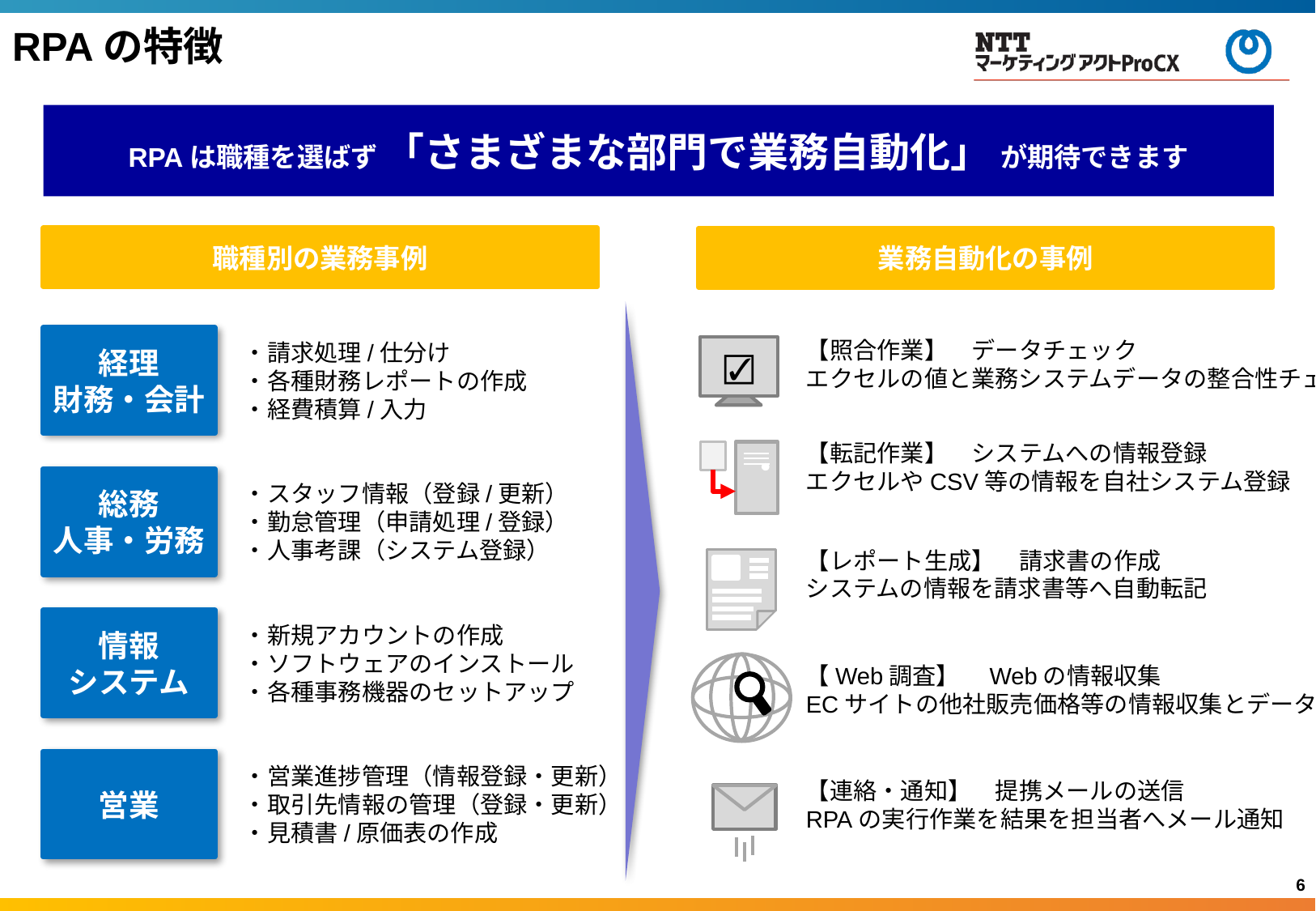

RPAの特徴
RPAは職種を選ばず 「さまざまな部門で業務自動化」 が期待できます
職種別の業務事例
業務自動化の事例
【照合作業】　データチェック
エクセルの値と業務システムデータの整合性チェック
経理
財務・会計
・請求処理/仕分け
・各種財務レポートの作成
・経費積算/入力
☑

【転記作業】　システムへの情報登録
エクセルやCSV等の情報を自社システム登録

総務
人事・労務
・スタッフ情報（登録/更新）
・勤怠管理（申請処理/登録）
・人事考課（システム登録）
【レポート生成】　請求書の作成
システムの情報を請求書等へ自動転記

情報
システム
・新規アカウントの作成
・ソフトウェアのインストール
・各種事務機器のセットアップ
【Web調査】　Webの情報収集
ECサイトの他社販売価格等の情報収集とデータ化

営業
・営業進捗管理（情報登録・更新）
・取引先情報の管理（登録・更新）
・見積書/原価表の作成
【連絡・通知】　提携メールの送信
RPAの実行作業を結果を担当者へメール通知

6